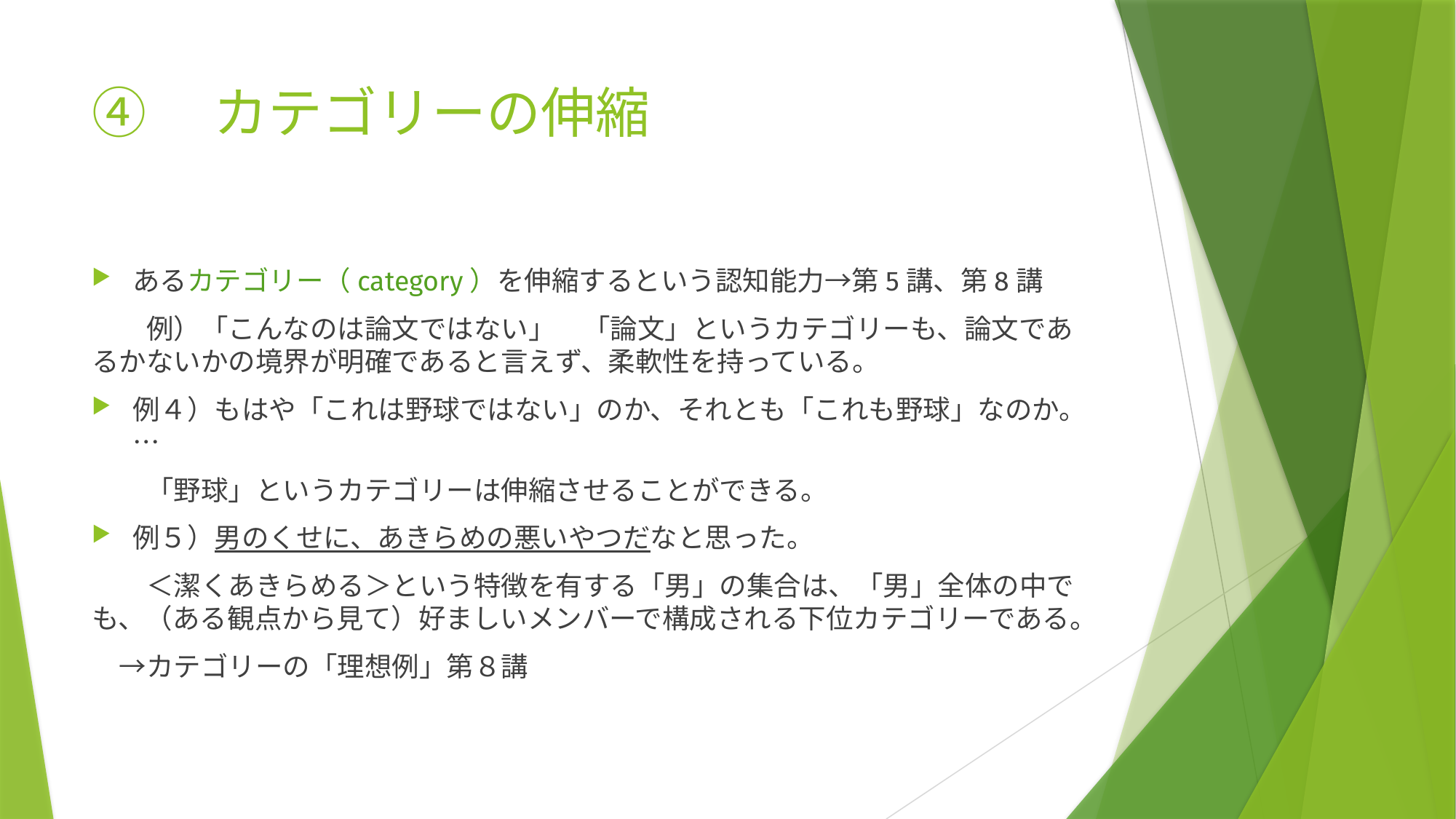

# ④　カテゴリーの伸縮
あるカテゴリー（category）を伸縮するという認知能力→第5講、第8講
　　例）「こんなのは論文ではない」　「論文」というカテゴリーも、論文であるかないかの境界が明確であると言えず、柔軟性を持っている。
例４）もはや「これは野球ではない」のか、それとも「これも野球」なのか。…
　　「野球」というカテゴリーは伸縮させることができる。
例５）男のくせに、あきらめの悪いやつだなと思った。
　　＜潔くあきらめる＞という特徴を有する「男」の集合は、「男」全体の中でも、（ある観点から見て）好ましいメンバーで構成される下位カテゴリーである。
　→カテゴリーの「理想例」第８講